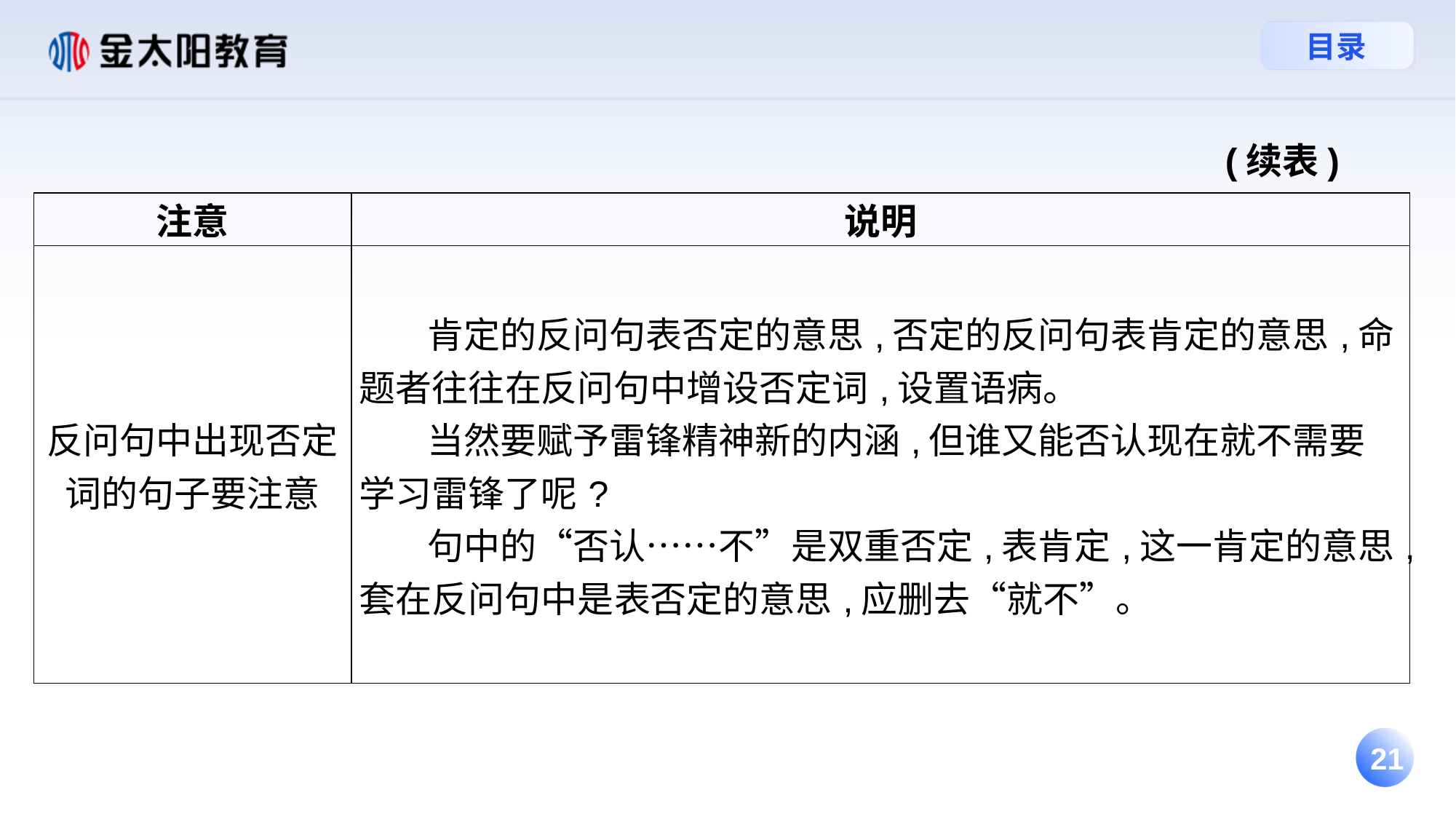

(续表)

| 注意 | 说明 |
| --- | --- |
| 反问句中出现否定词的句子要注意 | 肯定的反问句表否定的意思,否定的反问句表肯定的意思,命题者往往在反问句中增设否定词,设置语病。 当然要赋予雷锋精神新的内涵,但谁又能否认现在就不需要学习雷锋了呢? 句中的“否认……不”是双重否定,表肯定,这一肯定的意思,套在反问句中是表否定的意思,应删去“就不”。 |